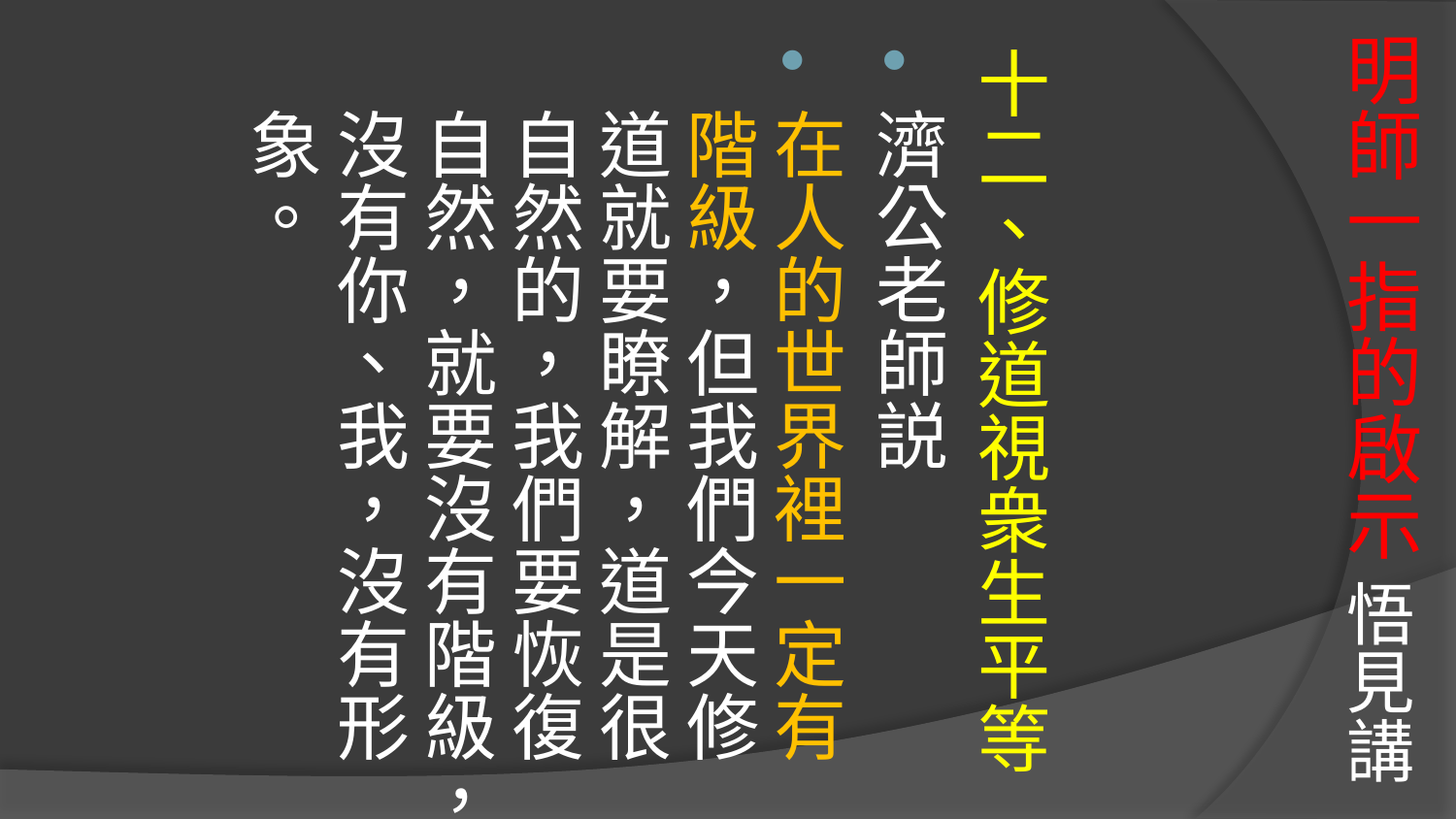

# 明師一指的啟示 悟見講
十二、修道視衆生平等
濟公老師説
在人的世界裡一定有階級，但我們今天修道就要瞭解，道是很自然的，我們要恢復自然，就要沒有階級，沒有你、我，沒有形象。